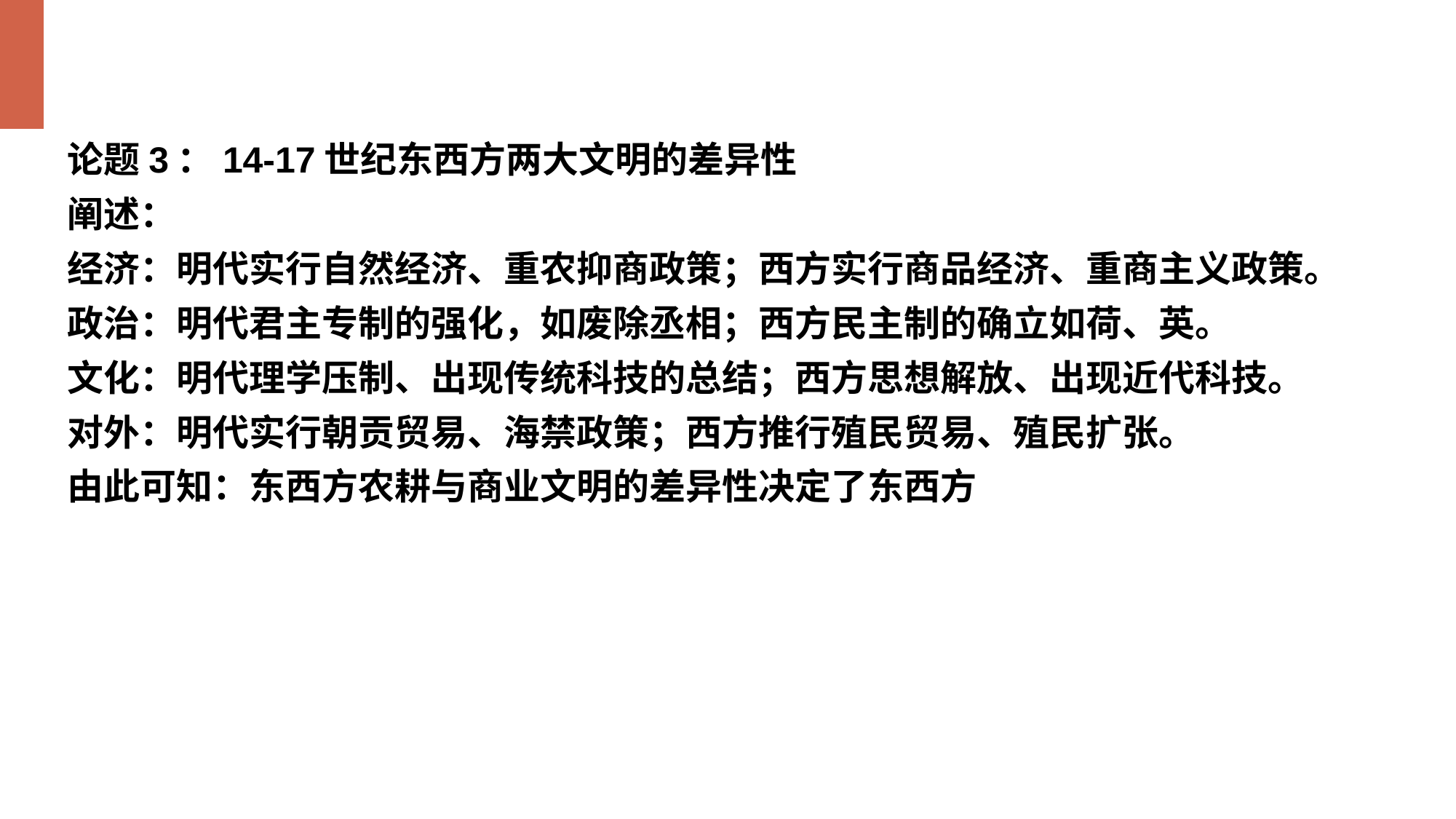

论题3：14-17世纪东西方两大文明的差异性
阐述：
经济：明代实行自然经济、重农抑商政策；西方实行商品经济、重商主义政策。
政治：明代君主专制的强化，如废除丞相；西方民主制的确立如荷、英。
文化：明代理学压制、出现传统科技的总结；西方思想解放、出现近代科技。
对外：明代实行朝贡贸易、海禁政策；西方推行殖民贸易、殖民扩张。
由此可知：东西方农耕与商业文明的差异性决定了东西方社会的差异性。